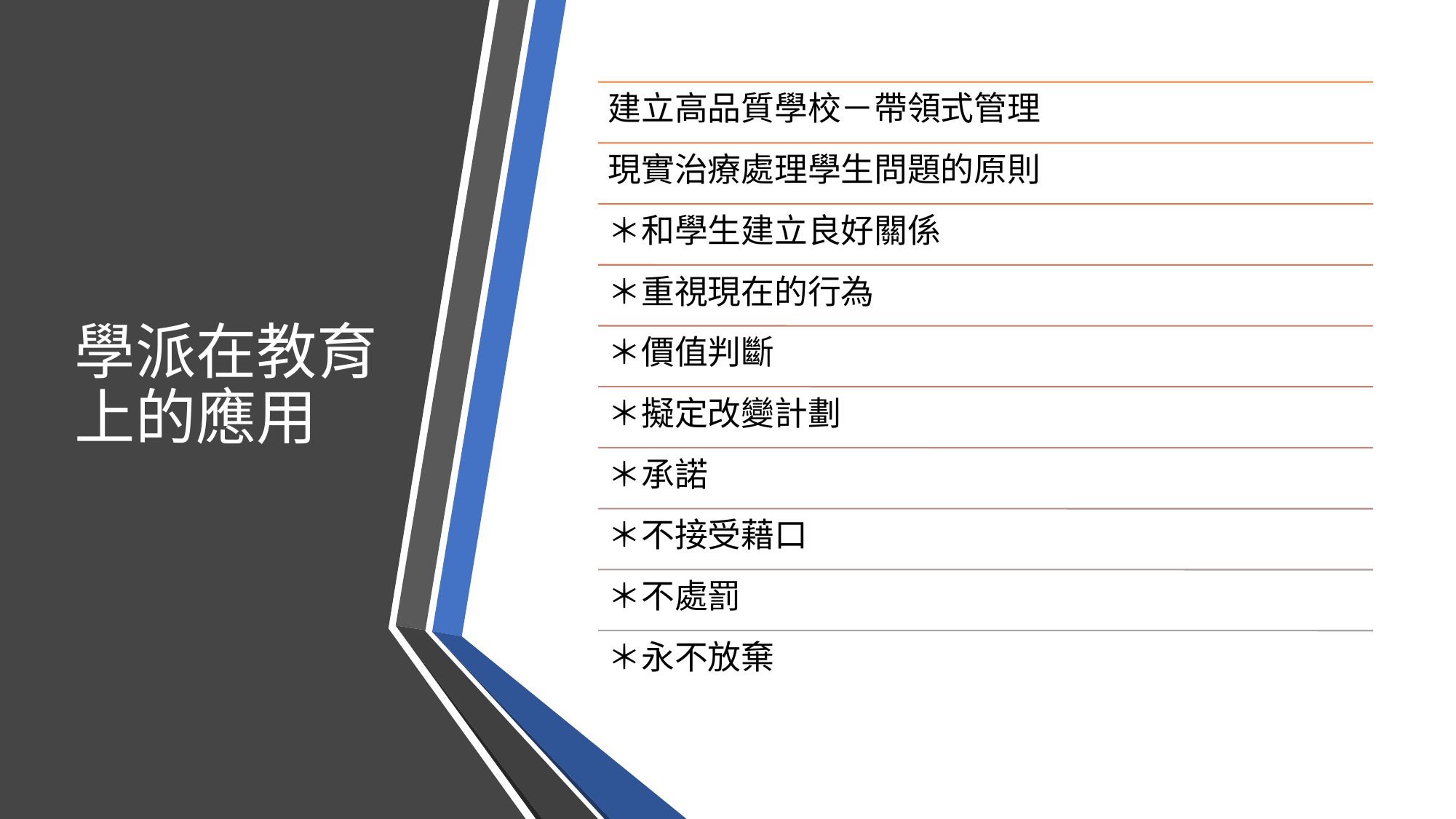

學派在教育上的應用
建立高品質學校－帶領式管理
現實治療處理學生問題的原則
＊和學生建立良好關係
＊重視現在的行為
＊價值判斷
＊擬定改變計劃
＊承諾
＊不接受藉口
＊不處罰
＊永不放棄